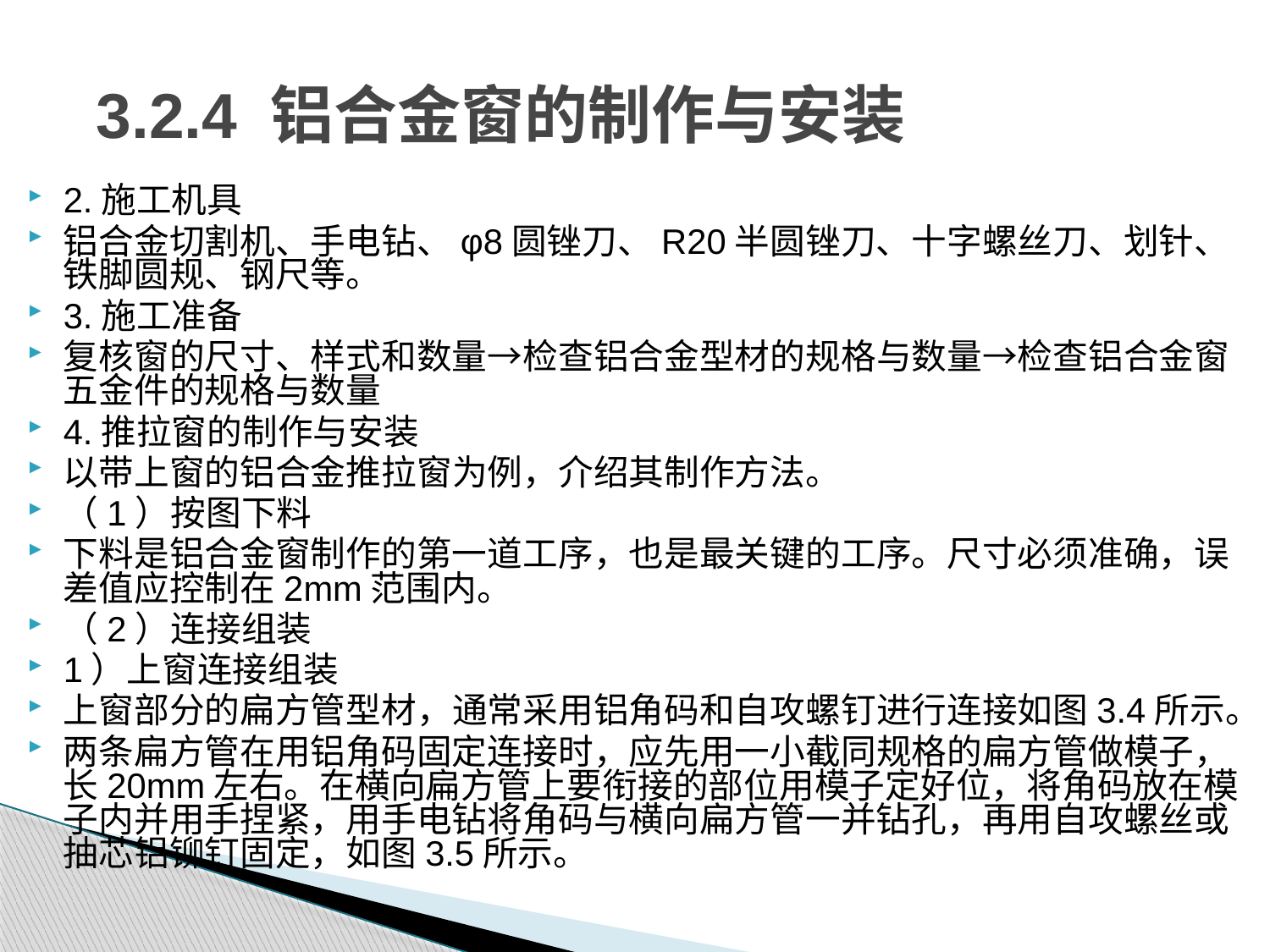

# 3.2.4 铝合金窗的制作与安装
2.施工机具
铝合金切割机、手电钻、φ8圆锉刀、R20半圆锉刀、十字螺丝刀、划针、铁脚圆规、钢尺等。
3.施工准备
复核窗的尺寸、样式和数量→检查铝合金型材的规格与数量→检查铝合金窗五金件的规格与数量
4.推拉窗的制作与安装
以带上窗的铝合金推拉窗为例，介绍其制作方法。
（1）按图下料
下料是铝合金窗制作的第一道工序，也是最关键的工序。尺寸必须准确，误差值应控制在2mm范围内。
（2）连接组装
1）上窗连接组装
上窗部分的扁方管型材，通常采用铝角码和自攻螺钉进行连接如图3.4所示。
两条扁方管在用铝角码固定连接时，应先用一小截同规格的扁方管做模子，长20mm左右。在横向扁方管上要衔接的部位用模子定好位，将角码放在模子内并用手捏紧，用手电钻将角码与横向扁方管一并钻孔，再用自攻螺丝或抽芯铝铆钉固定，如图3.5所示。